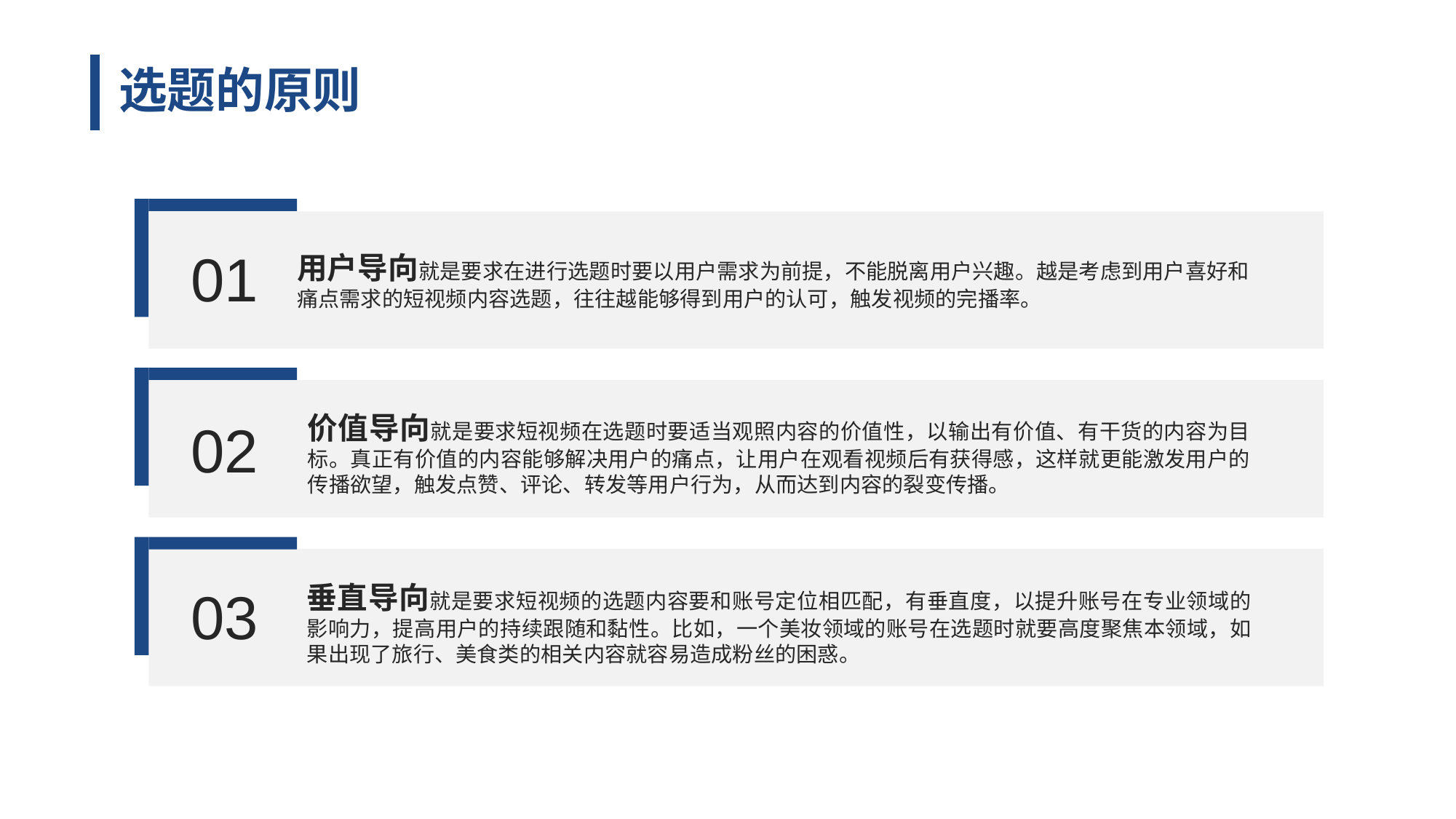

选题的原则

01
用户导向就是要求在进行选题时要以用户需求为前提，不能脱离用户兴趣。越是考虑到用户喜好和痛点需求的短视频内容选题，往往越能够得到用户的认可，触发视频的完播率。

价值导向就是要求短视频在选题时要适当观照内容的价值性，以输出有价值、有干货的内容为目标。真正有价值的内容能够解决用户的痛点，让用户在观看视频后有获得感，这样就更能激发用户的传播欲望，触发点赞、评论、转发等用户行为，从而达到内容的裂变传播。
02

03
垂直导向就是要求短视频的选题内容要和账号定位相匹配，有垂直度，以提升账号在专业领域的影响力，提高用户的持续跟随和黏性。比如，一个美妆领域的账号在选题时就要高度聚焦本领域，如果出现了旅行、美食类的相关内容就容易造成粉丝的困惑。